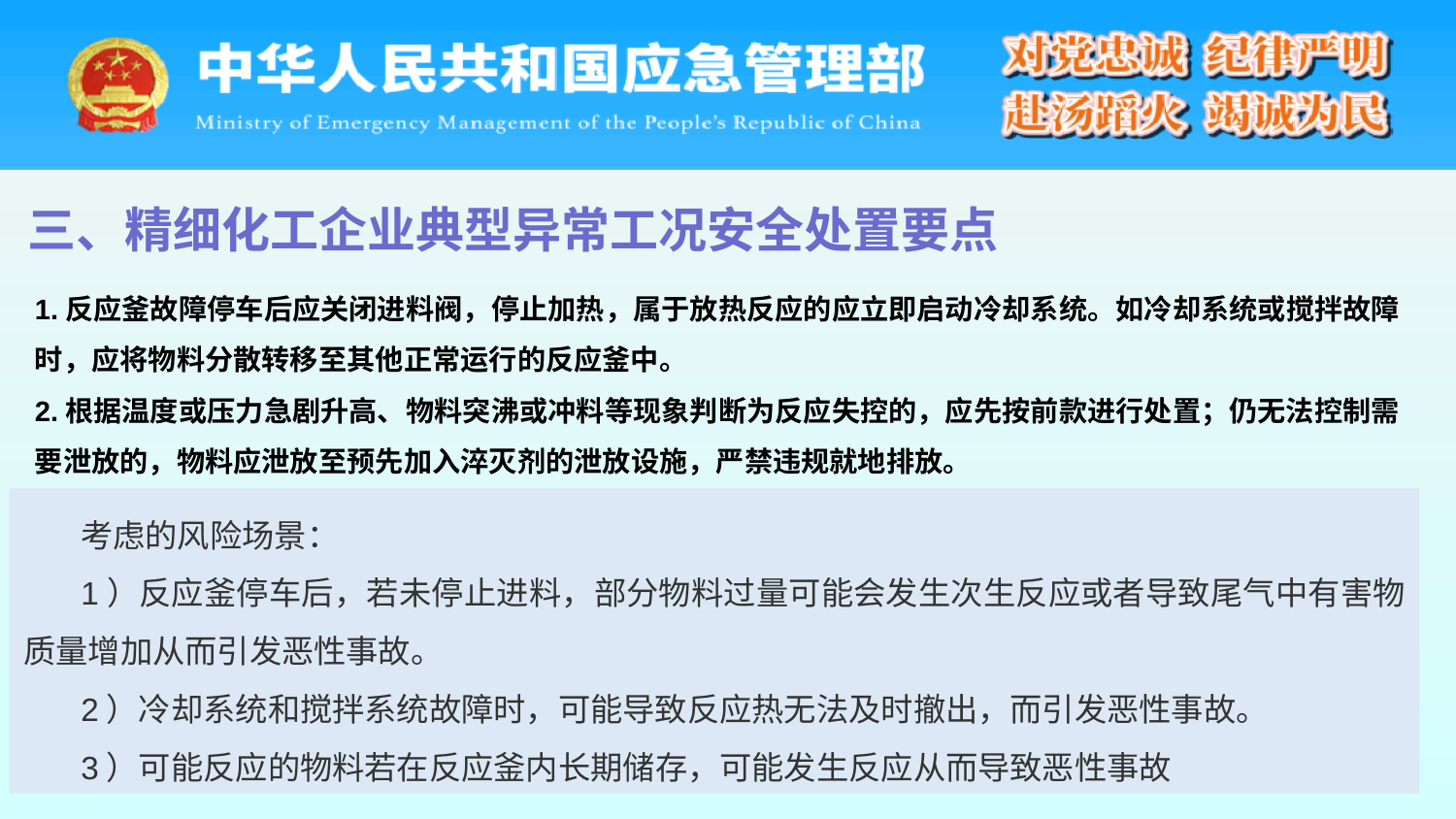

三、精细化工企业典型异常工况安全处置要点
1.反应釜故障停车后应关闭进料阀，停止加热，属于放热反应的应立即启动冷却系统。如冷却系统或搅拌故障时，应将物料分散转移至其他正常运行的反应釜中。
2.根据温度或压力急剧升高、物料突沸或冲料等现象判断为反应失控的，应先按前款进行处置；仍无法控制需要泄放的，物料应泄放至预先加入淬灭剂的泄放设施，严禁违规就地排放。
考虑的风险场景：
1）反应釜停车后，若未停止进料，部分物料过量可能会发生次生反应或者导致尾气中有害物质量增加从而引发恶性事故。
2）冷却系统和搅拌系统故障时，可能导致反应热无法及时撤出，而引发恶性事故。
3）可能反应的物料若在反应釜内长期储存，可能发生反应从而导致恶性事故